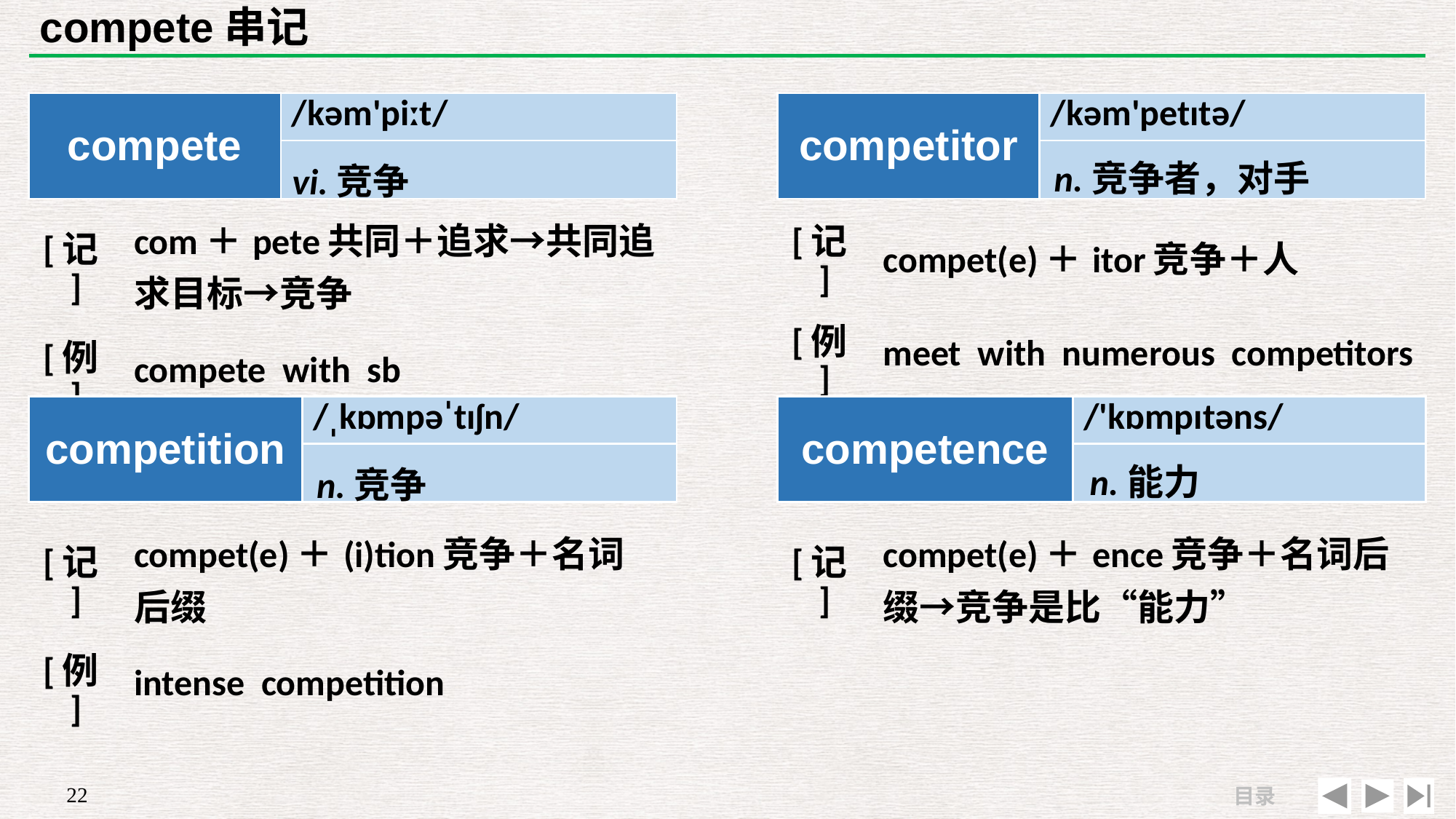

# compete串记

| compete | /kəm'piːt/ |
| --- | --- |
|  |  |
| competitor | /kəm'petɪtə/ |
| --- | --- |
|  |  |
n.竞争者，对手
vi.竞争
| [记] | com＋pete共同＋追求→共同追求目标→竞争 |
| --- | --- |
| [例] | compete with sb |
| [记] | compet(e)＋itor竞争＋人 |
| --- | --- |
| [例] | meet with numerous competitors |
| competition | /ˌkɒmpəˈtɪʃn/ |
| --- | --- |
|  |  |
| competence | /'kɒmpɪtəns/ |
| --- | --- |
|  |  |
n.能力
n.竞争
| [记] | compet(e)＋(i)tion竞争＋名词 后缀 |
| --- | --- |
| [例] | intense competition |
| [记] | compet(e)＋ence竞争＋名词后缀→竞争是比“能力” |
| --- | --- |
|  |  |